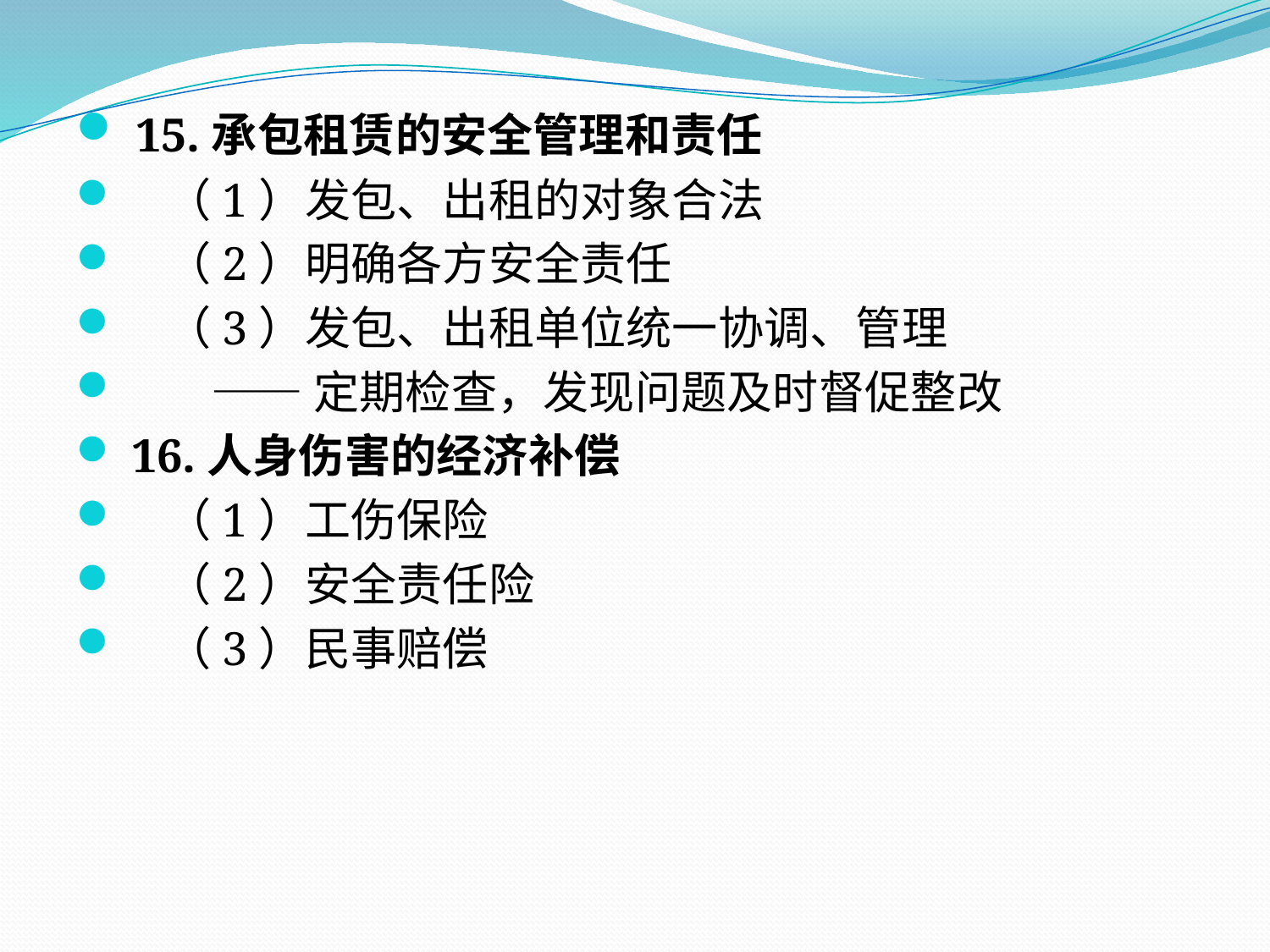

15.承包租赁的安全管理和责任
　（1）发包、出租的对象合法
　（2）明确各方安全责任
　（3）发包、出租单位统一协调、管理
　　—— 定期检查，发现问题及时督促整改
 16.人身伤害的经济补偿
　（1）工伤保险
　（2）安全责任险
　（3）民事赔偿